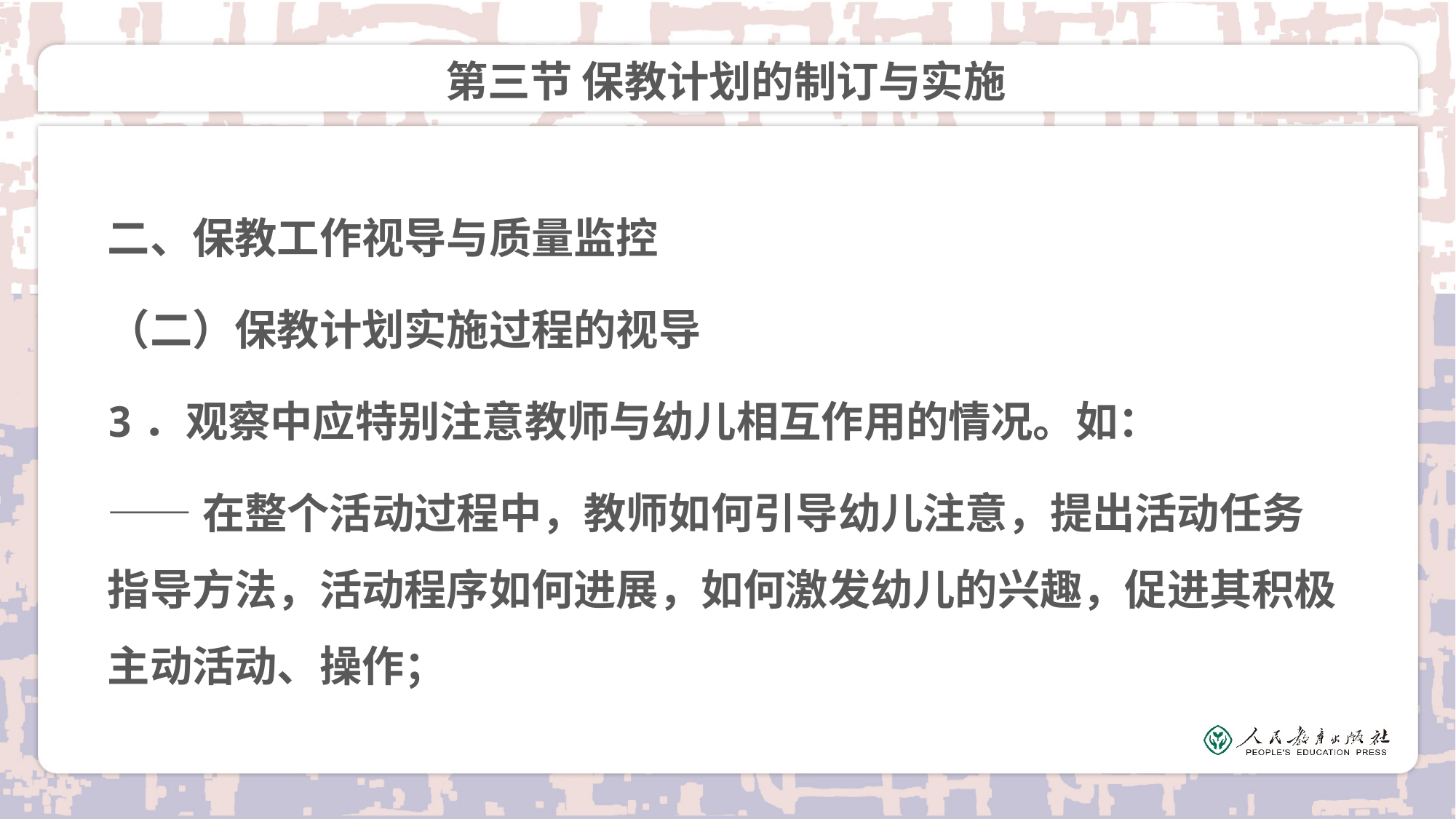

# 第三节 保教计划的制订与实施
二、保教工作视导与质量监控
（二）保教计划实施过程的视导
3．观察中应特别注意教师与幼儿相互作用的情况。如：
——在整个活动过程中，教师如何引导幼儿注意，提出活动任务指导方法，活动程序如何进展，如何激发幼儿的兴趣，促进其积极主动活动、操作；